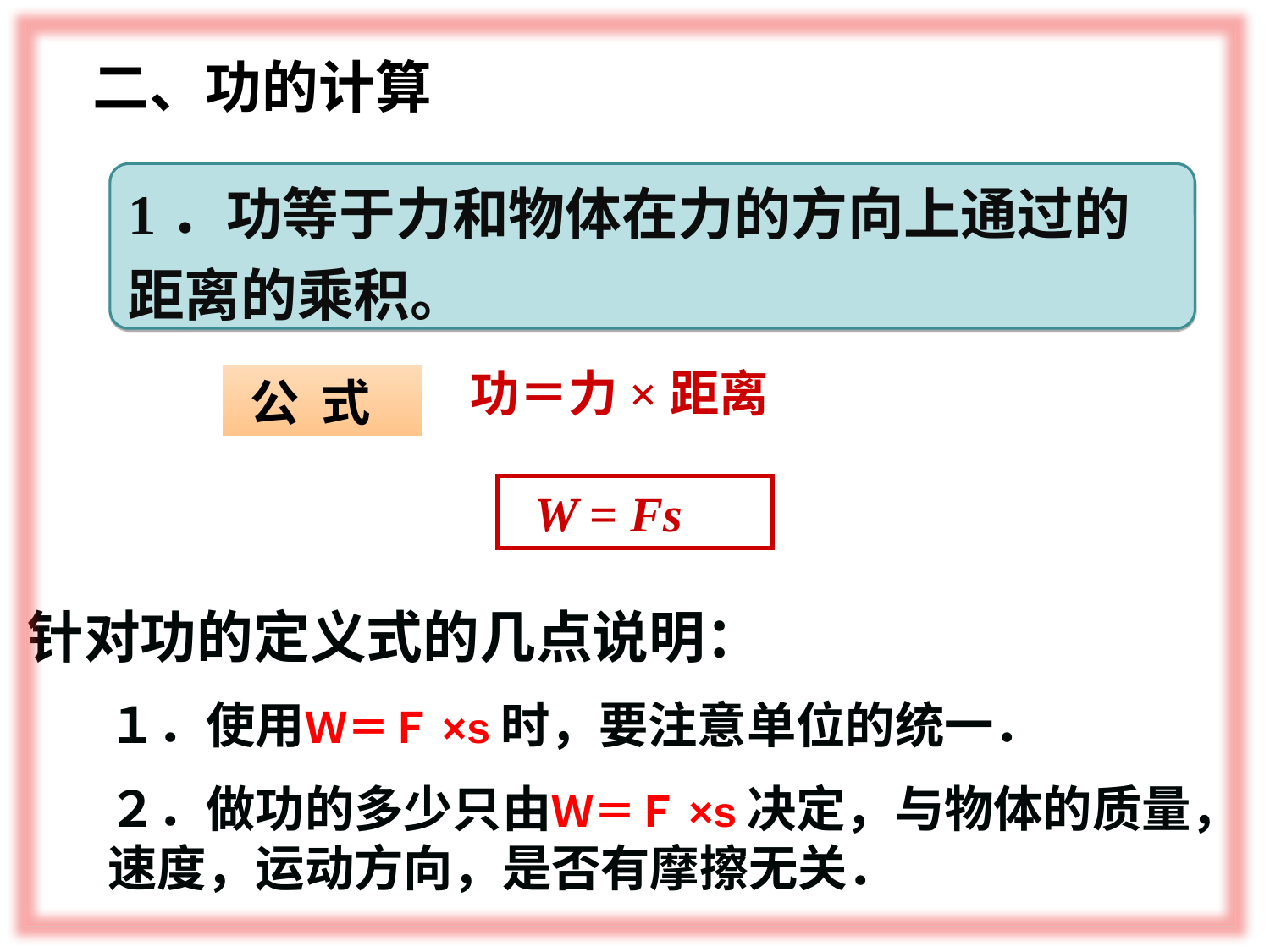

二、功的计算
1．功等于力和物体在力的方向上通过的距离的乘积。
功＝力×距离
公  式

  W = Fs
针对功的定义式的几点说明：
１．使用Ｗ＝Ｆ×s时，要注意单位的统一．
２．做功的多少只由Ｗ＝Ｆ×s决定，与物体的质量，速度，运动方向，是否有摩擦无关．